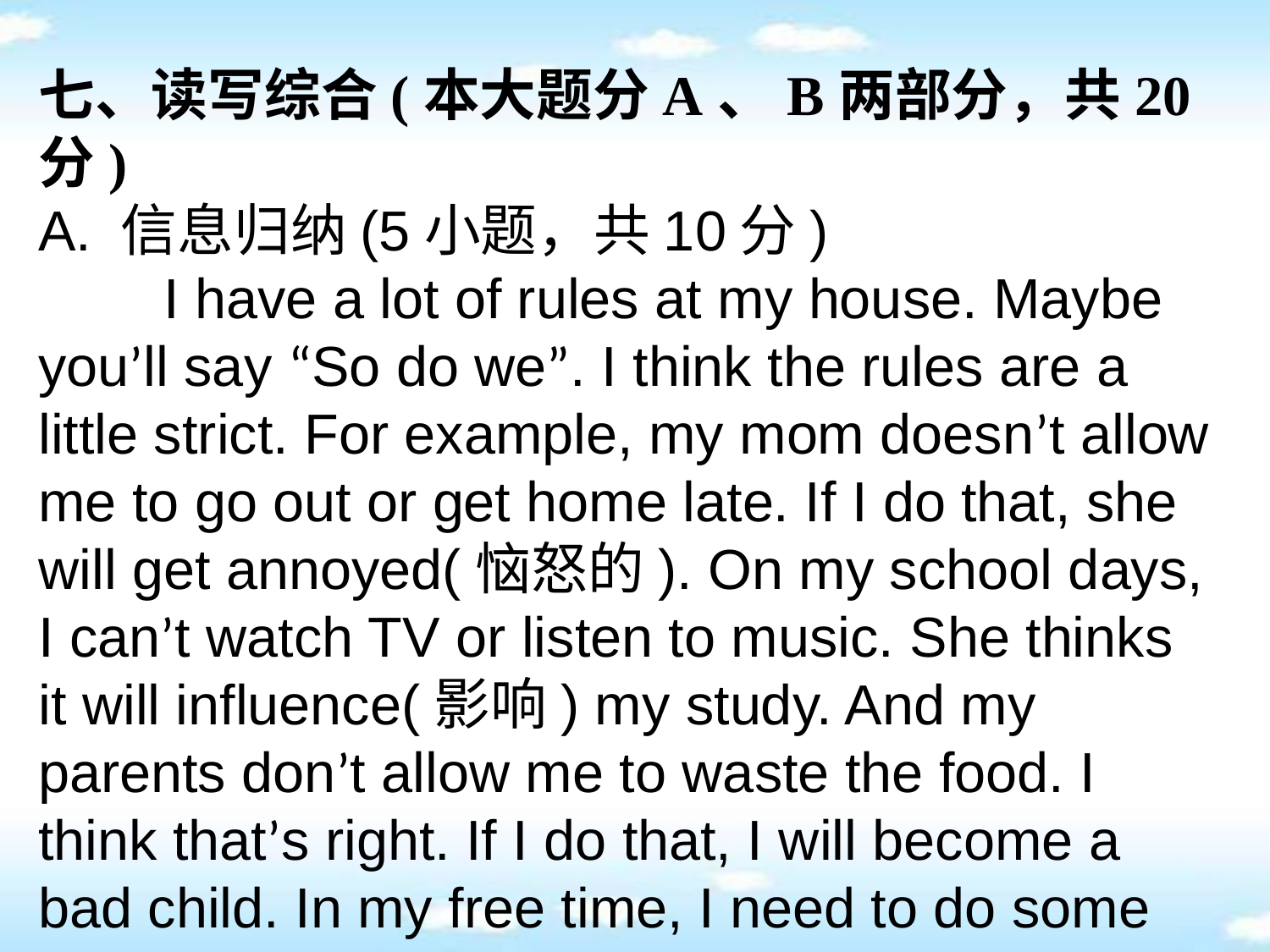

七、读写综合(本大题分A、B两部分，共20分)
A. 信息归纳(5小题，共10分)
        I have a lot of rules at my house. Maybe you’ll say “So do we”. I think the rules are a little strict. For example, my mom doesn’t allow me to go out or get home late. If I do that, she will get annoyed(恼怒的). On my school days, I can’t watch TV or listen to music. She thinks it will influence(影响) my study. And my parents don’t allow me to waste the food. I think that’s right. If I do that, I will become a bad child. In my free time, I need to do some easy